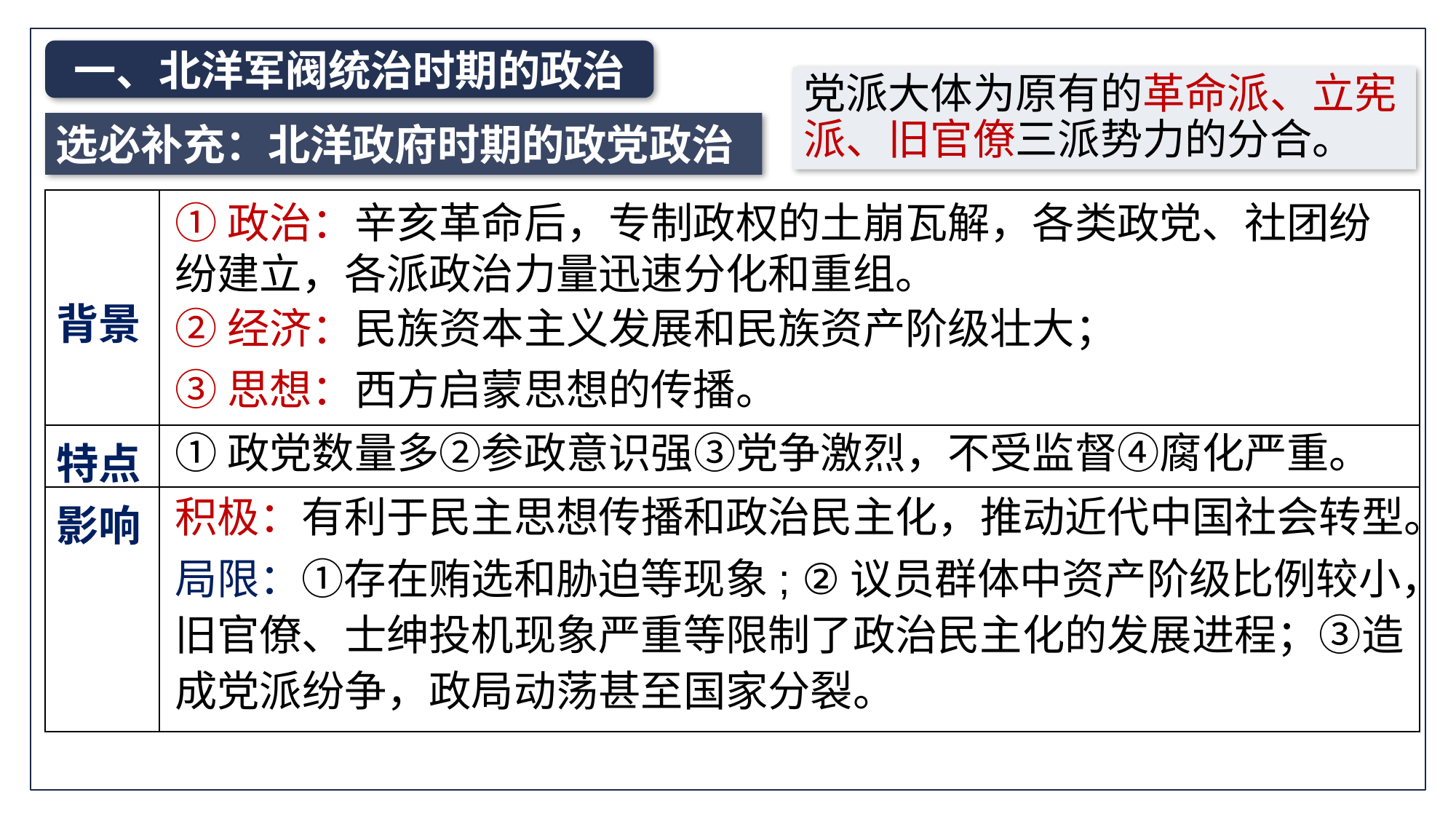

一、北洋军阀统治时期的政治
党派大体为原有的革命派、立宪派、旧官僚三派势力的分合。
选必补充：北洋政府时期的政党政治
| 背景 |  |
| --- | --- |
| 特点 |  |
| 影响 |  |
①政治：辛亥革命后，专制政权的土崩瓦解，各类政党、社团纷纷建立，各派政治力量迅速分化和重组。
②经济：民族资本主义发展和民族资产阶级壮大；
③思想：西方启蒙思想的传播。
①政党数量多②参政意识强③党争激烈，不受监督④腐化严重。
积极：有利于民主思想传播和政治民主化，推动近代中国社会转型。

局限：①存在贿选和胁迫等现象; ②议员群体中资产阶级比例较小，旧官僚、士绅投机现象严重等限制了政治民主化的发展进程；③造成党派纷争，政局动荡甚至国家分裂。